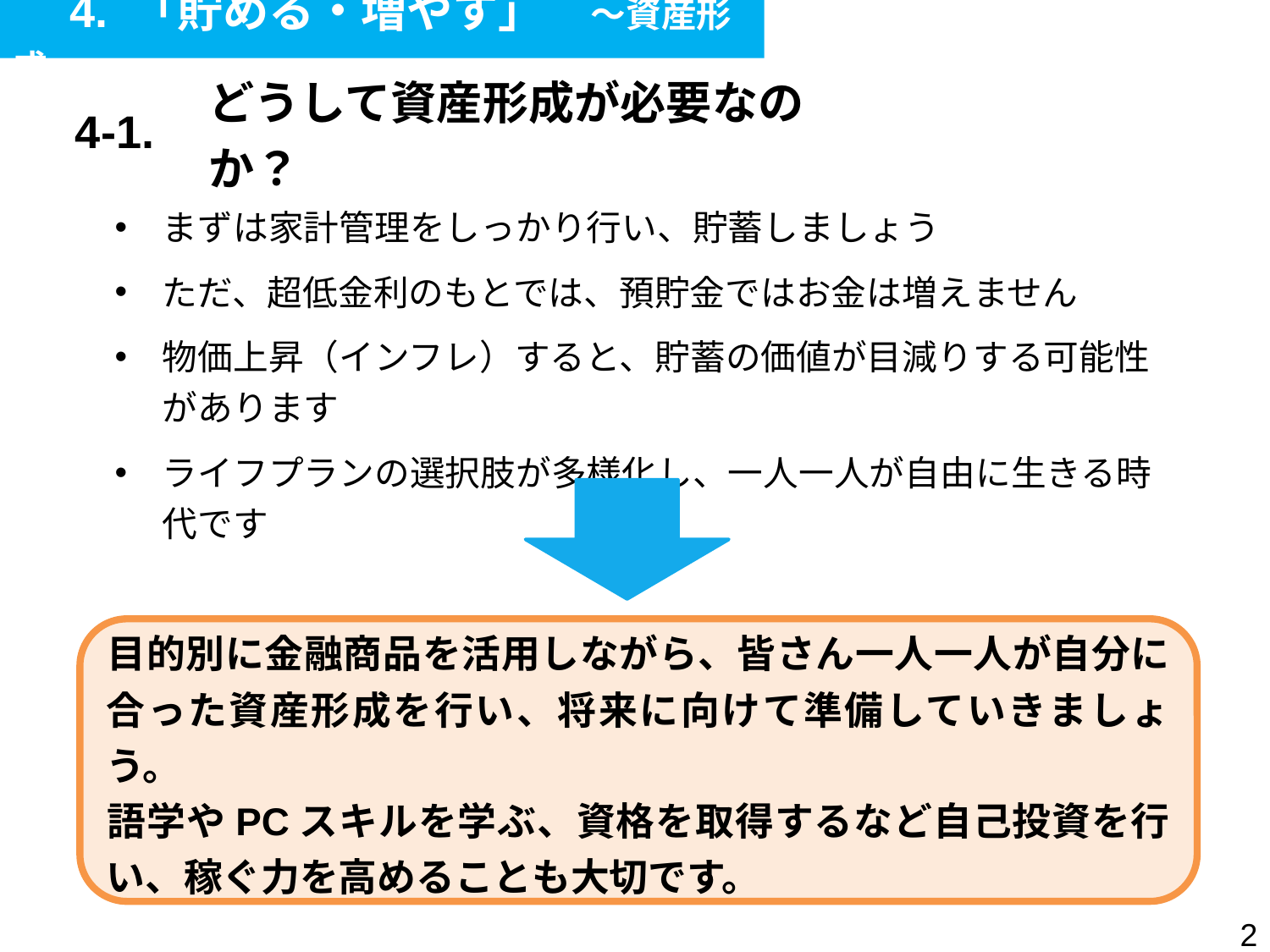

4. 「貯める・増やす」　～資産形成
| 4-1. | どうして資産形成が必要なのか？ |
| --- | --- |
まずは家計管理をしっかり行い、貯蓄しましょう
ただ、超低金利のもとでは、預貯金ではお金は増えません
物価上昇（インフレ）すると、貯蓄の価値が目減りする可能性があります
ライフプランの選択肢が多様化し、一人一人が自由に生きる時代です

目的別に金融商品を活用しながら、皆さん一人一人が自分に合った資産形成を行い、将来に向けて準備していきましょう。
語学やPCスキルを学ぶ、資格を取得するなど自己投資を行い、稼ぐ力を高めることも大切です。

2